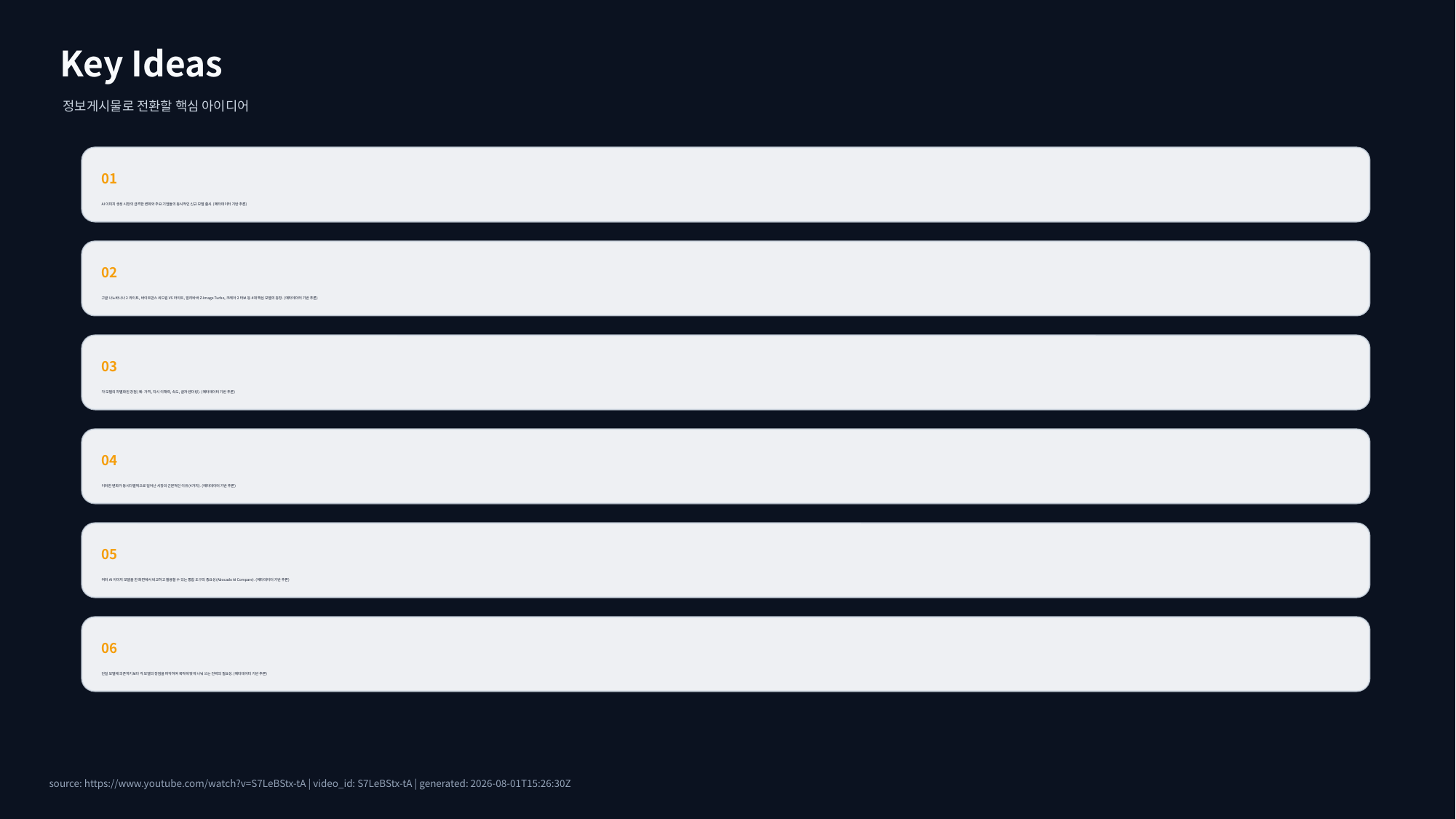

Key Ideas
정보게시물로 전환할 핵심 아이디어

01
AI 이미지 생성 시장의 급격한 변화와 주요 기업들의 동시적인 신규 모델 출시. (메타데이터 기반 추론)

02
구글 나노바나나 2 라이트, 바이트댄스 씨드림 V5 라이트, 알리바바 Z-Image Turbo, 크레아 2 터보 등 4대 핵심 모델의 등장. (메타데이터 기반 추론)

03
각 모델의 차별화된 강점 (예: 가격, 지시 이해력, 속도, 글자 렌더링). (메타데이터 기반 추론)

04
이러한 변화가 동시다발적으로 일어난 시장의 근본적인 이유 (4가지). (메타데이터 기반 추론)

05
여러 AI 이미지 모델을 한 화면에서 비교하고 활용할 수 있는 통합 도구의 중요성 (Abocado AI Compare). (메타데이터 기반 추론)

06
단일 모델에 의존하기보다 각 모델의 장점을 파악하여 목적에 맞게 나눠 쓰는 전략의 필요성. (메타데이터 기반 추론)
source: https://www.youtube.com/watch?v=S7LeBStx-tA | video_id: S7LeBStx-tA | generated: 2026-08-01T15:26:30Z